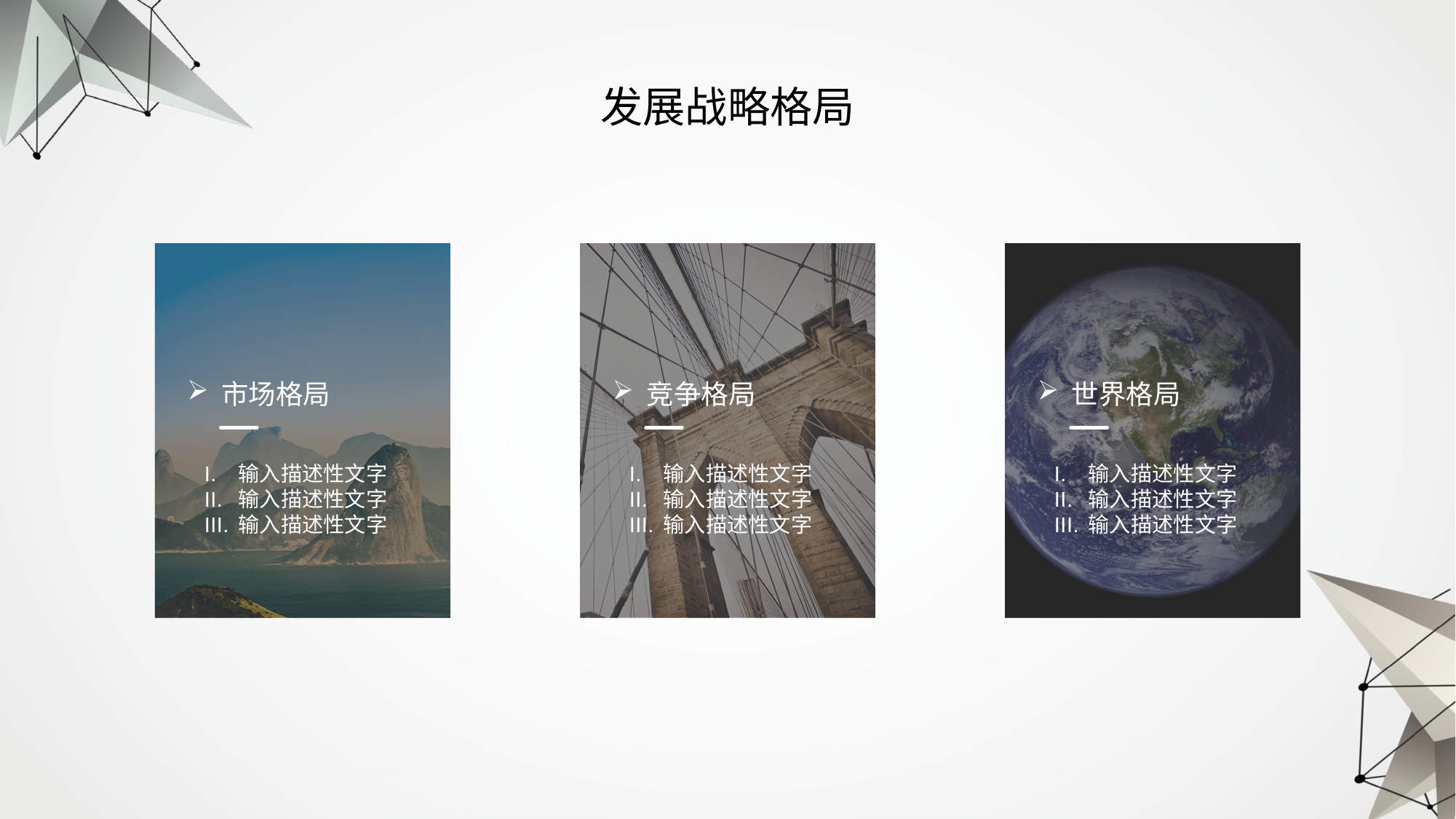

发展战略格局

市场格局
竞争格局
世界格局
输入描述性文字
输入描述性文字
输入描述性文字
输入描述性文字
输入描述性文字
输入描述性文字
输入描述性文字
输入描述性文字
输入描述性文字